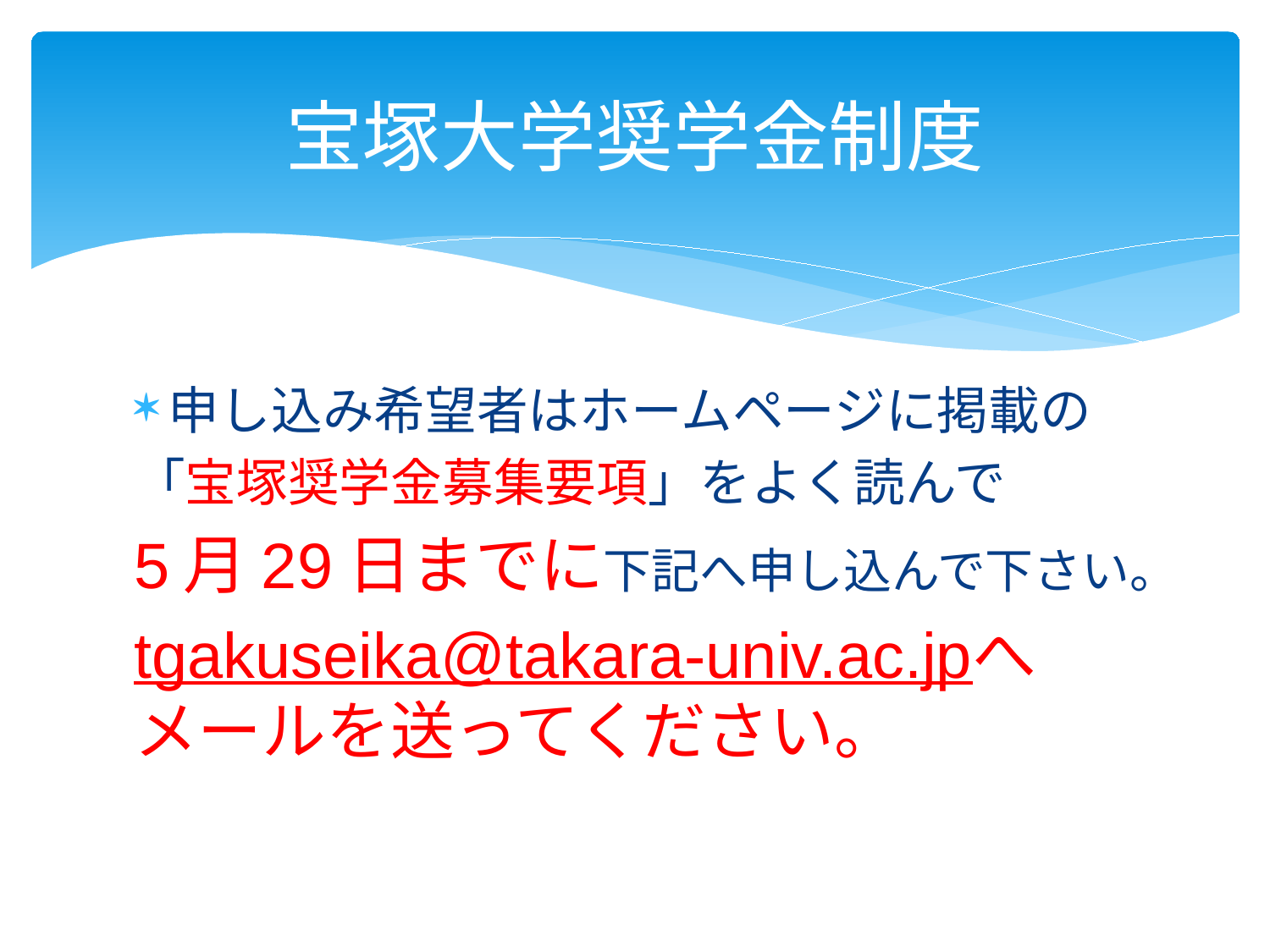

# 宝塚大学奨学金制度
申し込み希望者はホームページに掲載の
「宝塚奨学金募集要項」をよく読んで
5月29日までに下記へ申し込んで下さい。
tgakuseika@takara-univ.ac.jpへメールを送ってください。